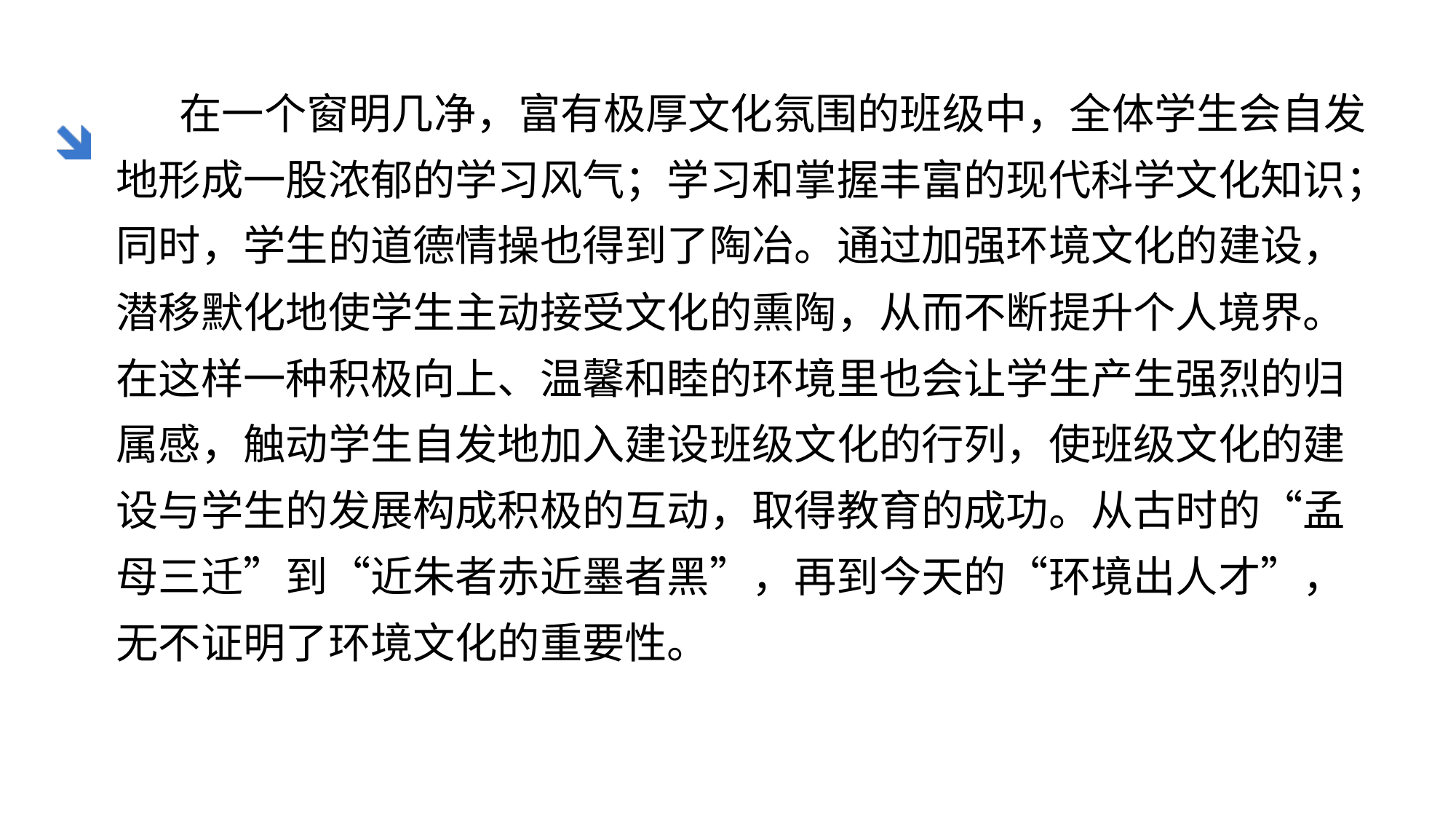

在一个窗明几净，富有极厚文化氛围的班级中，全体学生会自发地形成一股浓郁的学习风气；学习和掌握丰富的现代科学文化知识；同时，学生的道德情操也得到了陶冶。通过加强环境文化的建设，潜移默化地使学生主动接受文化的熏陶，从而不断提升个人境界。在这样一种积极向上、温馨和睦的环境里也会让学生产生强烈的归属感，触动学生自发地加入建设班级文化的行列，使班级文化的建设与学生的发展构成积极的互动，取得教育的成功。从古时的“孟母三迁”到“近朱者赤近墨者黑”，再到今天的“环境出人才”，无不证明了环境文化的重要性。